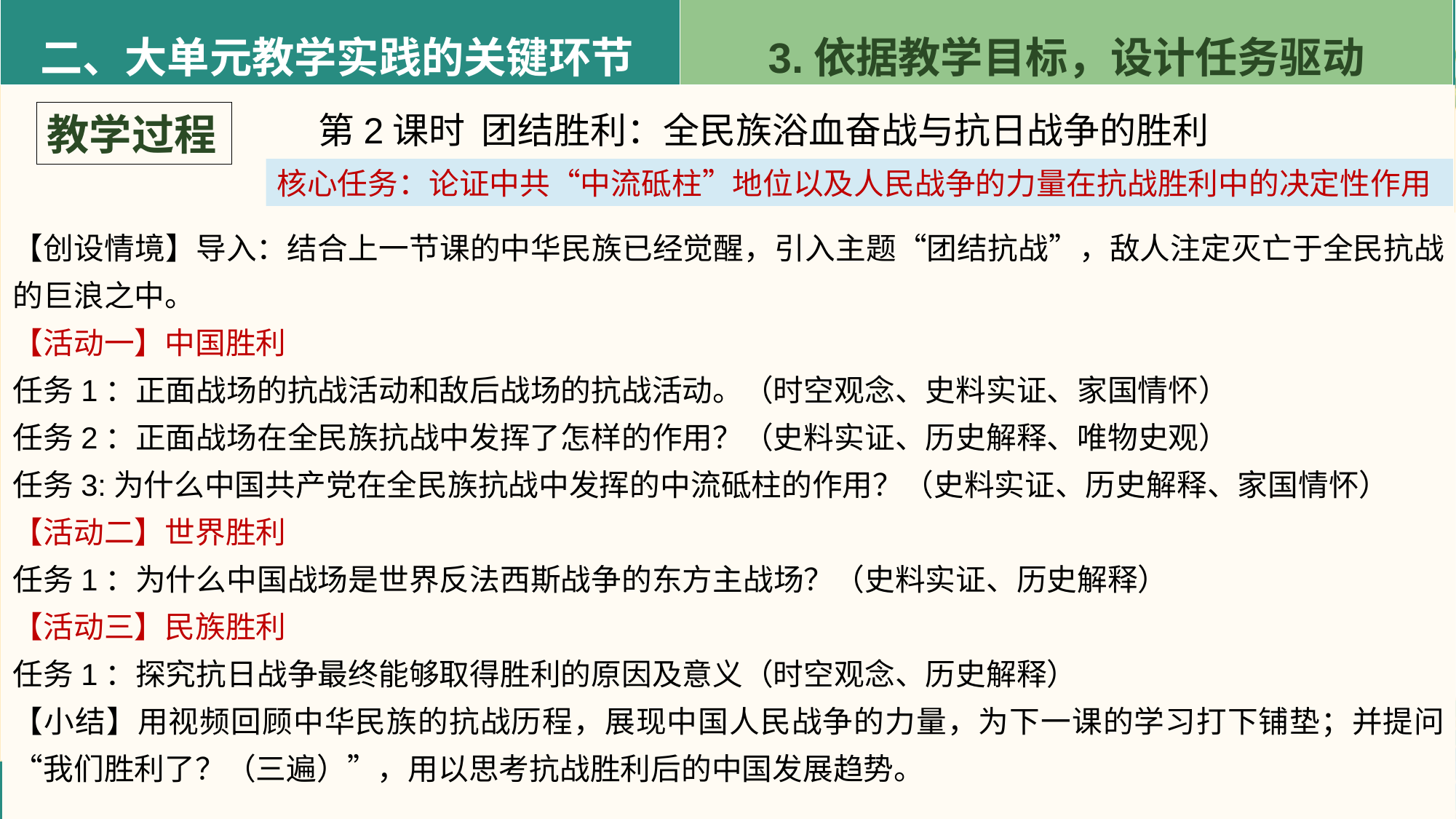

二、大单元教学实践的关键环节

3.依据教学目标，设计任务驱动

教学过程
第2课时  团结胜利：全民族浴血奋战与抗日战争的胜利
核心任务：论证中共“中流砥柱”地位以及人民战争的力量在抗战胜利中的决定性作用
【创设情境】导入：结合上一节课的中华民族已经觉醒，引入主题“团结抗战”，敌人注定灭亡于全民抗战的巨浪之中。
【活动一】中国胜利
任务1：正面战场的抗战活动和敌后战场的抗战活动。（时空观念、史料实证、家国情怀）
任务2：正面战场在全民族抗战中发挥了怎样的作用？（史料实证、历史解释、唯物史观）
任务3:为什么中国共产党在全民族抗战中发挥的中流砥柱的作用？（史料实证、历史解释、家国情怀）
【活动二】世界胜利
任务1：为什么中国战场是世界反法西斯战争的东方主战场？（史料实证、历史解释）
【活动三】民族胜利
任务1：探究抗日战争最终能够取得胜利的原因及意义（时空观念、历史解释）
【小结】用视频回顾中华民族的抗战历程，展现中国人民战争的力量，为下一课的学习打下铺垫；并提问“我们胜利了？（三遍）”，用以思考抗战胜利后的中国发展趋势。